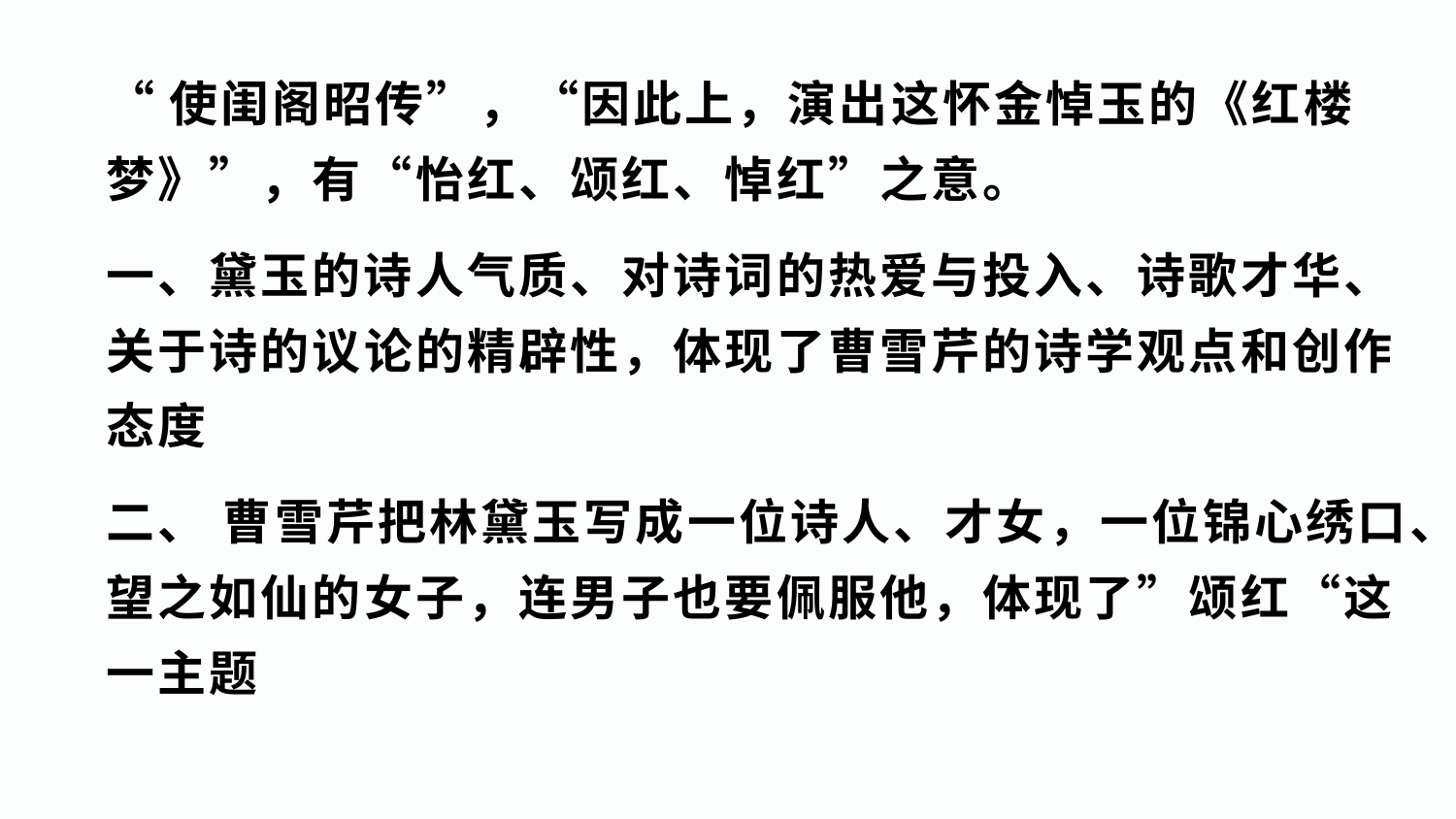

“使闺阁昭传”，“因此上，演出这怀金悼玉的《红楼梦》”，有“怡红、颂红、悼红”之意。
一、黛玉的诗人气质、对诗词的热爱与投入、诗歌才华、关于诗的议论的精辟性，体现了曹雪芹的诗学观点和创作态度
二、 曹雪芹把林黛玉写成一位诗人、才女，一位锦心绣口、望之如仙的女子，连男子也要佩服他，体现了”颂红“这一主题